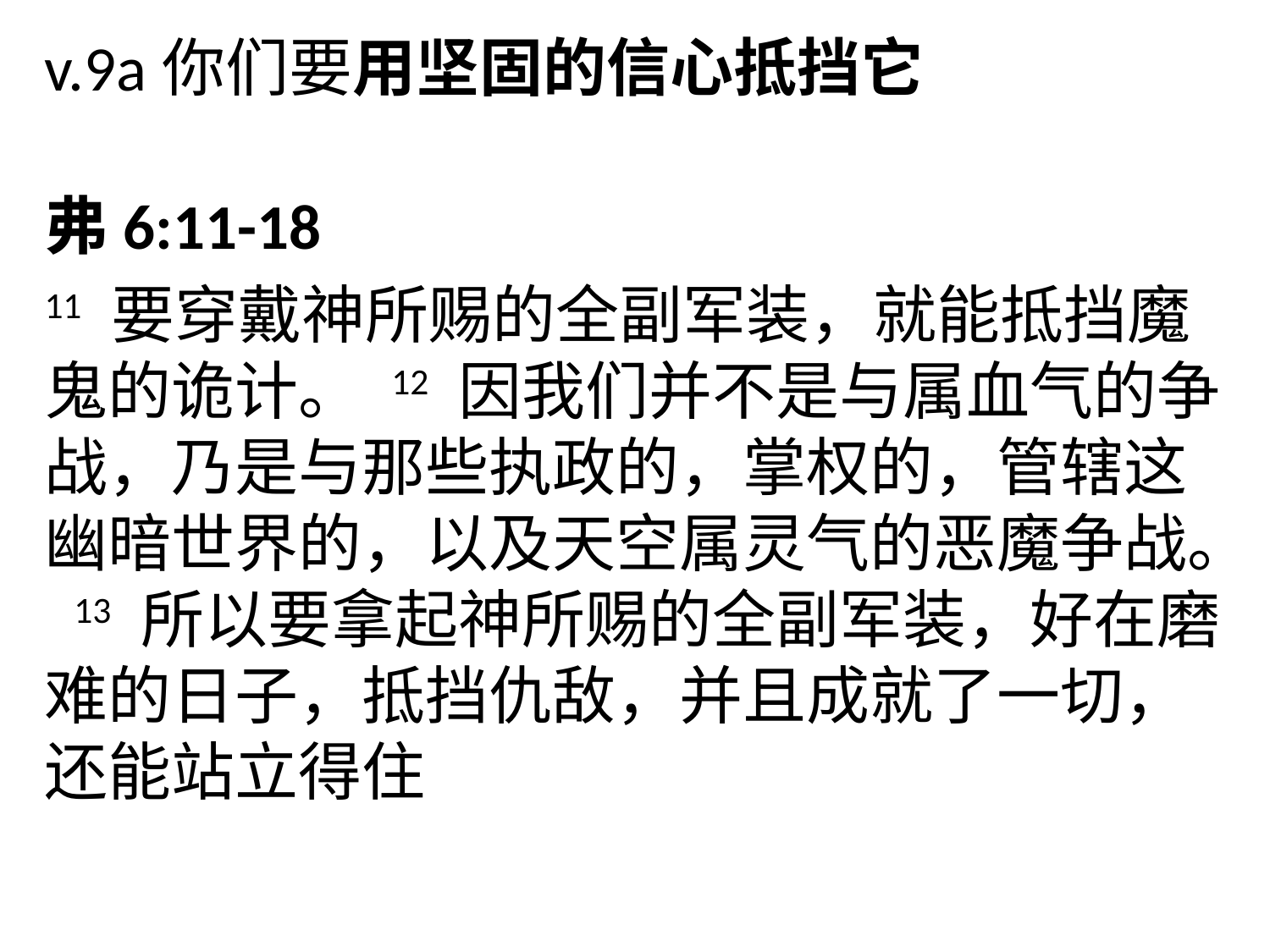

v.9a你们要用坚固的信心抵挡它

弗6:11-18
11 要穿戴神所赐的全副军装，就能抵挡魔鬼的诡计。 12 因我们并不是与属血气的争战，乃是与那些执政的，掌权的，管辖这幽暗世界的，以及天空属灵气的恶魔争战。 13 所以要拿起神所赐的全副军装，好在磨难的日子，抵挡仇敌，并且成就了一切，还能站立得住